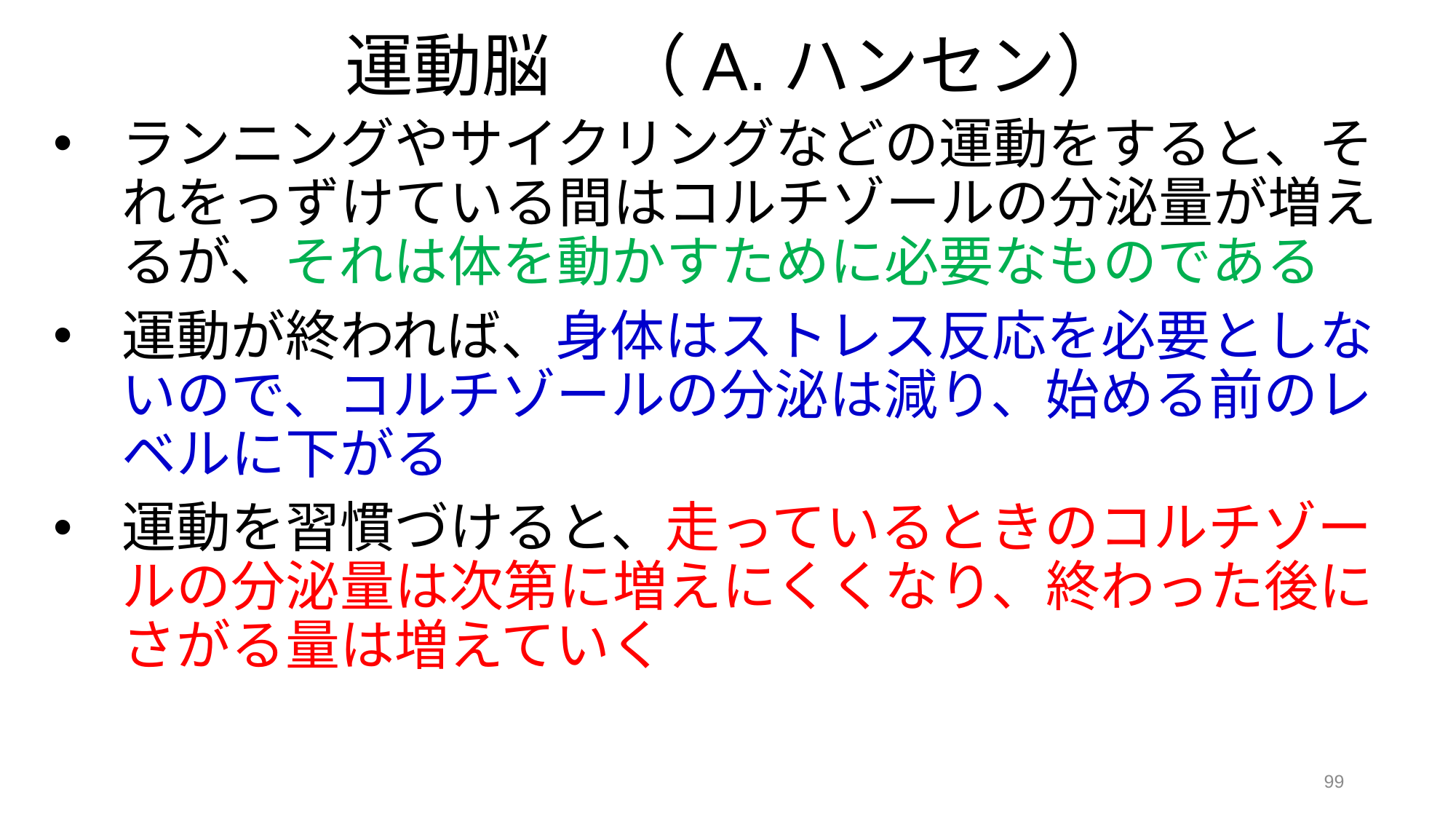

# 運動脳　（A.ハンセン）
ランニングやサイクリングなどの運動をすると、それをっずけている間はコルチゾールの分泌量が増えるが、それは体を動かすために必要なものである
運動が終われば、身体はストレス反応を必要としないので、コルチゾールの分泌は減り、始める前のレベルに下がる
運動を習慣づけると、走っているときのコルチゾールの分泌量は次第に増えにくくなり、終わった後にさがる量は増えていく

99